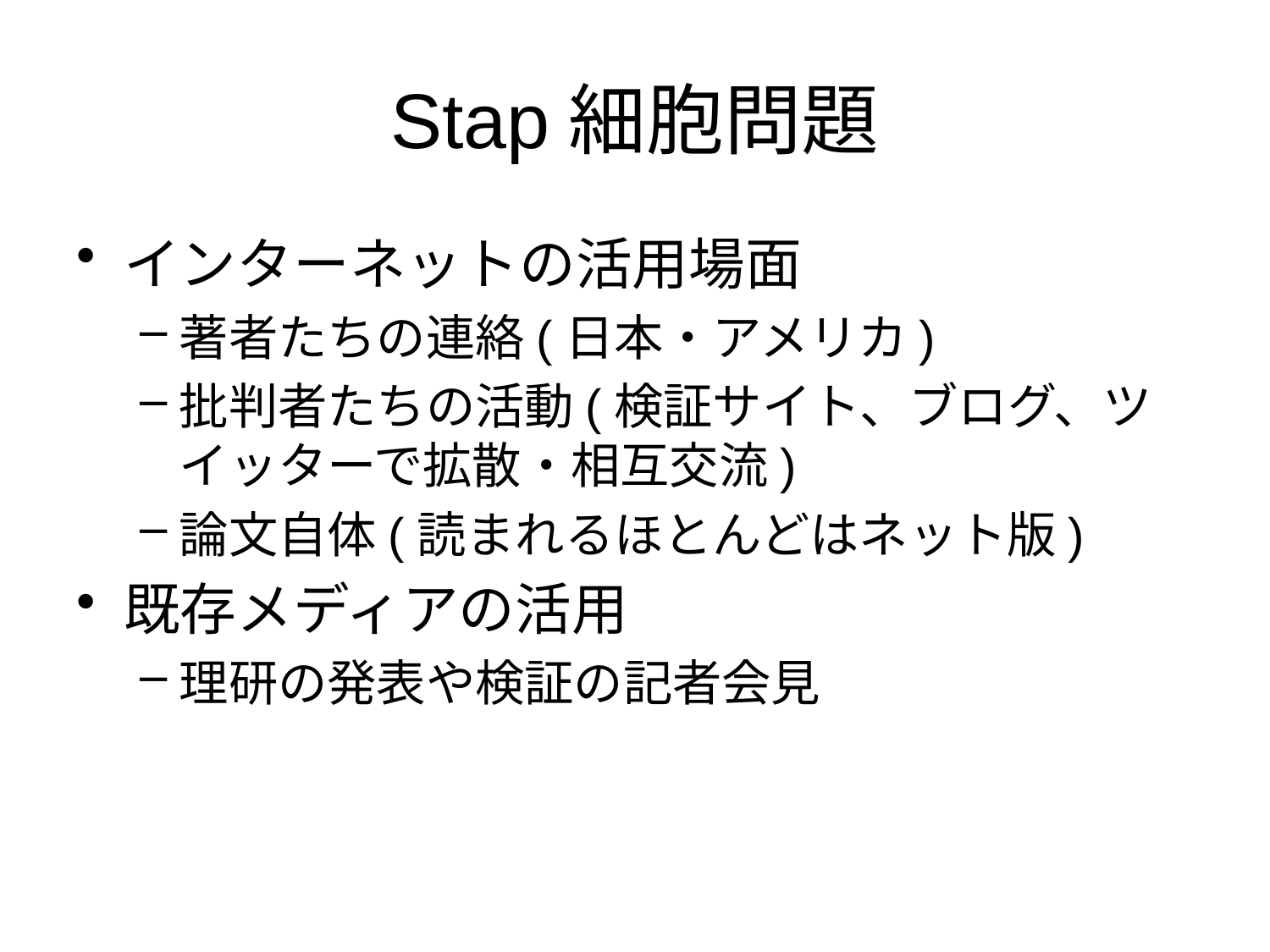

# Stap細胞問題
インターネットの活用場面
著者たちの連絡(日本・アメリカ)
批判者たちの活動(検証サイト、ブログ、ツイッターで拡散・相互交流)
論文自体(読まれるほとんどはネット版)
既存メディアの活用
理研の発表や検証の記者会見